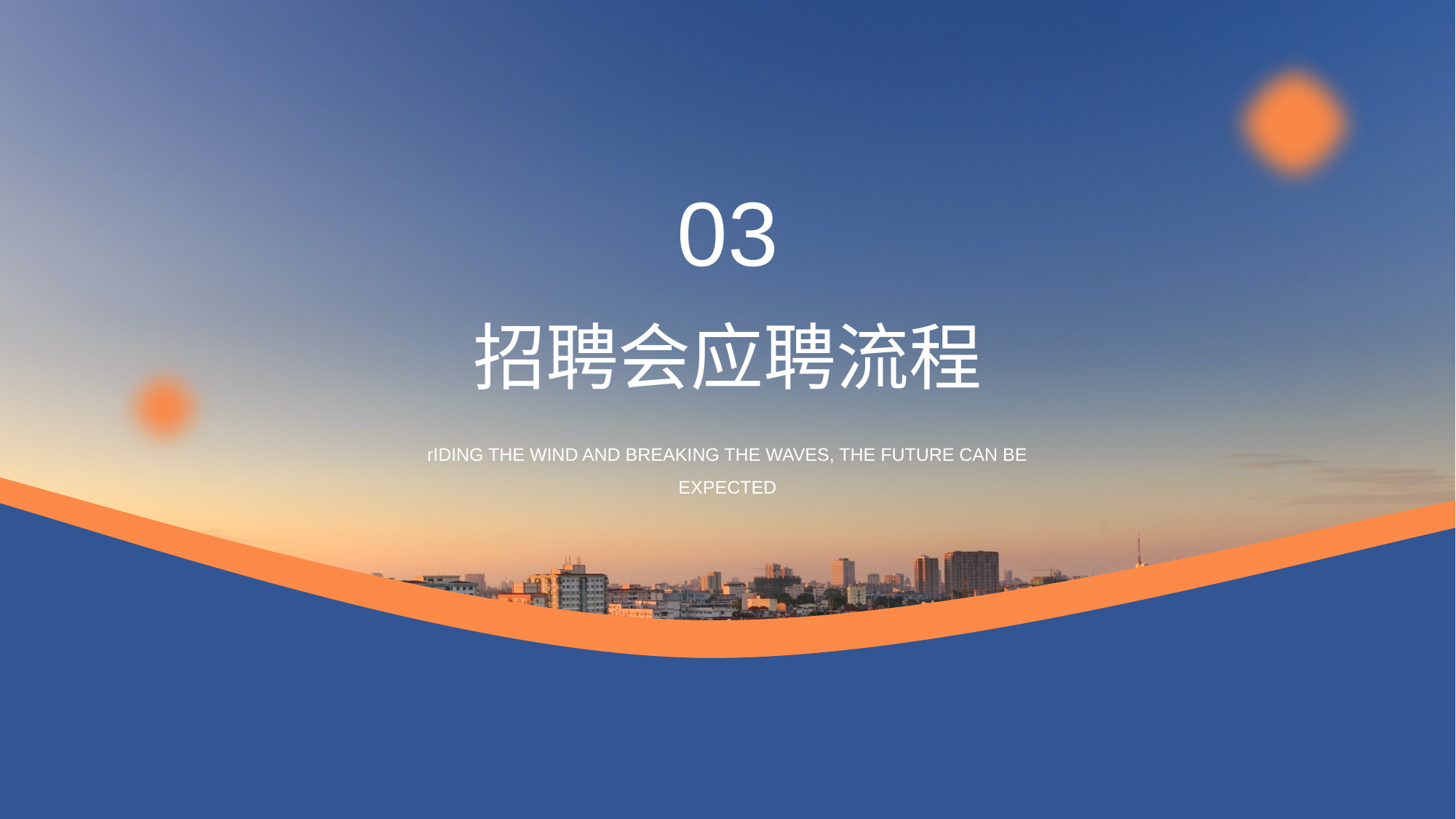

03
招聘会应聘流程
rIDING THE WIND AND BREAKING THE WAVES, THE FUTURE CAN BE EXPECTED